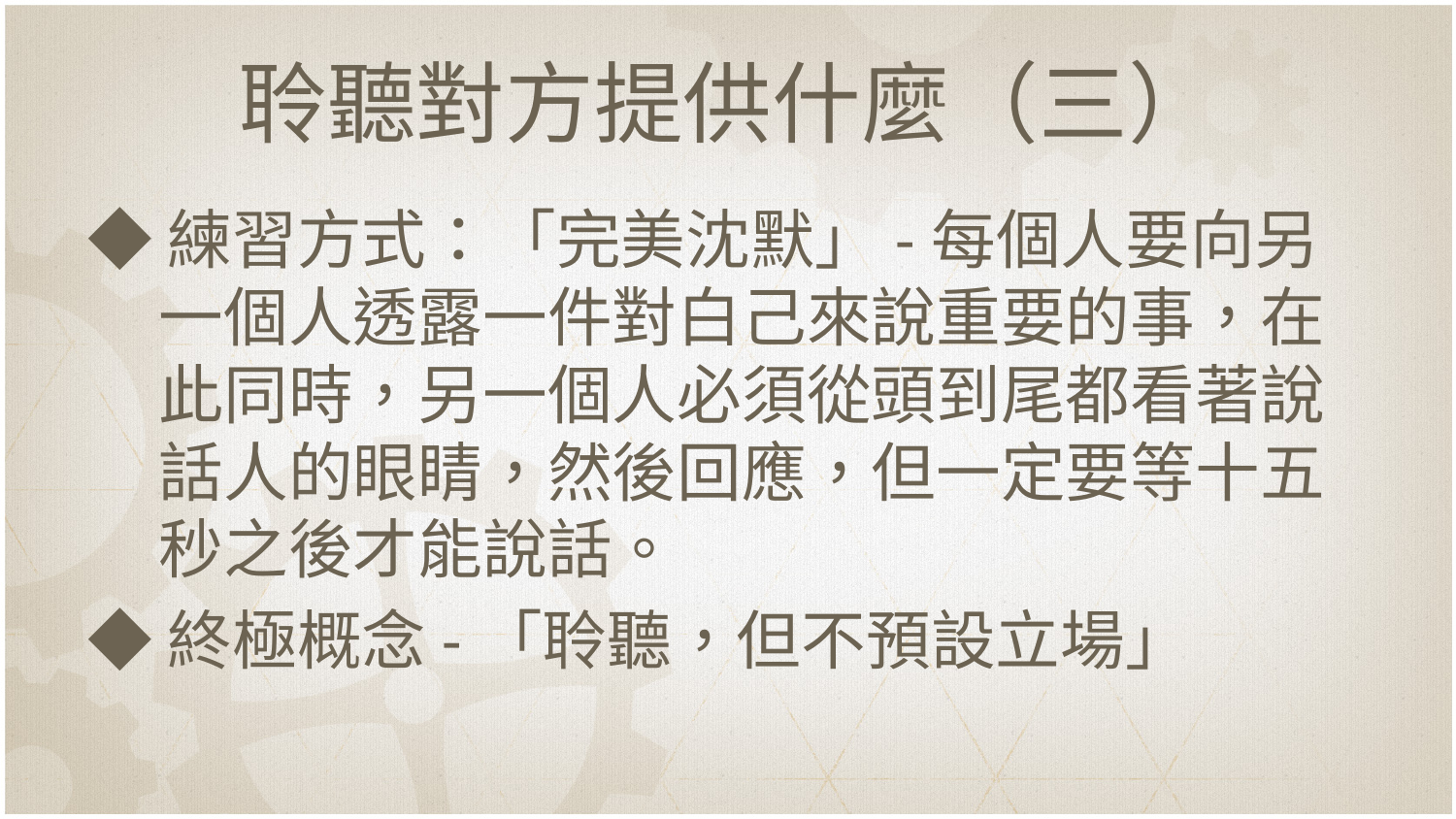

# 聆聽對方提供什麼（三）
◆練習方式：「完美沈默」-每個人要向另一個人透露一件對白己來說重要的事，在此同時，另一個人必須從頭到尾都看著說話人的眼睛，然後回應，但一定要等十五秒之後才能說話。
◆終極概念-「聆聽，但不預設立場」